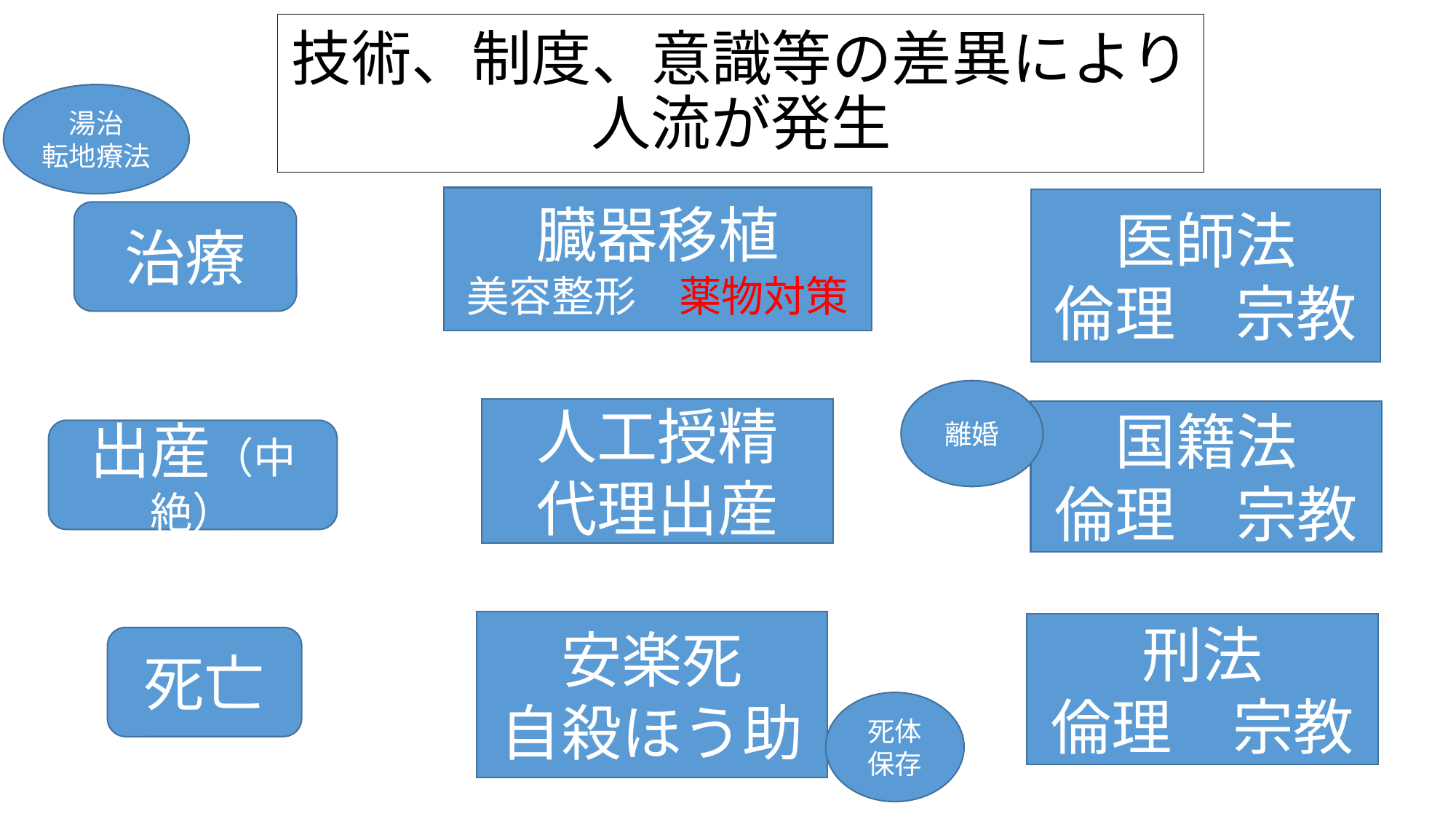

# 技術、制度、意識等の差異により 人流が発生
湯治
転地療法
臓器移植
美容整形　薬物対策
医師法
倫理　宗教
治療
離婚
人工授精
代理出産
国籍法
倫理　宗教
出産（中絶）
安楽死
自殺ほう助
刑法
倫理　宗教
死亡
死体保存